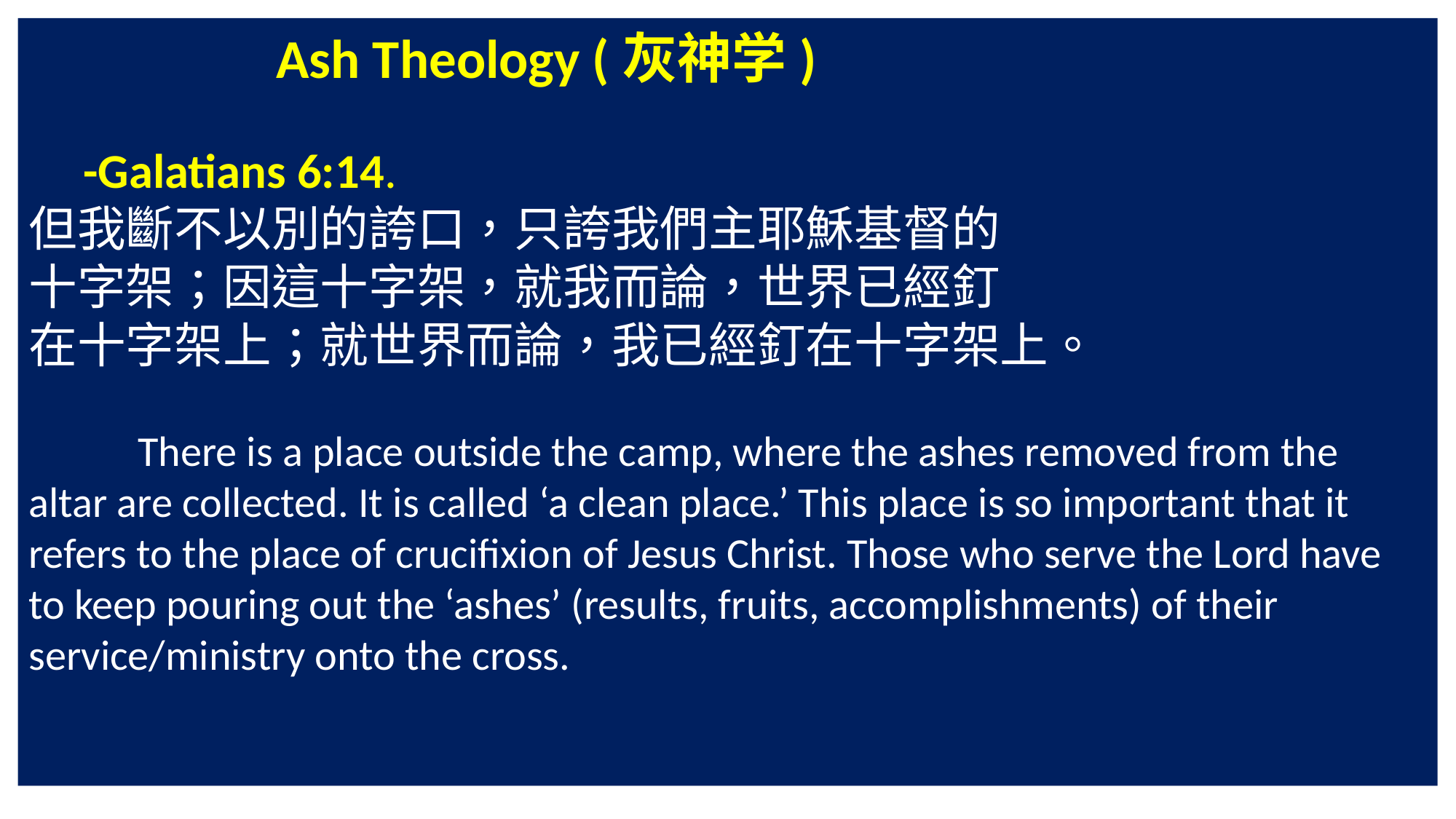

Ash Theology (灰神学)

     -Galatians 6:14.
但我斷不以別的誇口，只誇我們主耶穌基督的
十字架；因這十字架，就我而論，世界已經釘
在十字架上；就世界而論，我已經釘在十字架上。

	There is a place outside the camp, where the ashes removed from the altar are collected. It is called ‘a clean place.’ This place is so important that it refers to the place of crucifixion of Jesus Christ. Those who serve the Lord have to keep pouring out the ‘ashes’ (results, fruits, accomplishments) of their service/ministry onto the cross.